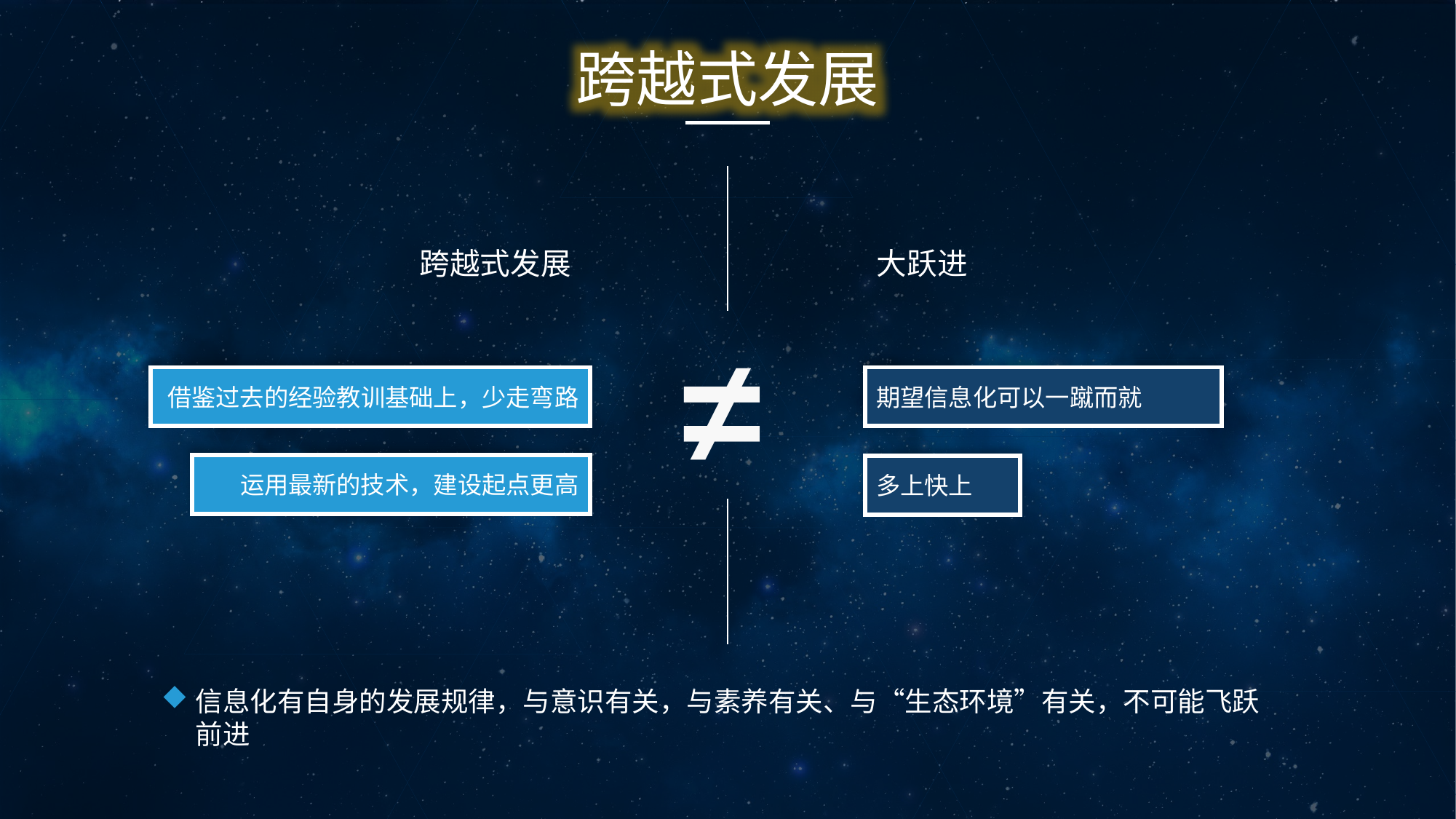

跨越式发展
跨越式发展
大跃进
≠
借鉴过去的经验教训基础上，少走弯路
期望信息化可以一蹴而就
运用最新的技术，建设起点更高
多上快上
信息化有自身的发展规律，与意识有关，与素养有关、与“生态环境”有关，不可能飞跃前进